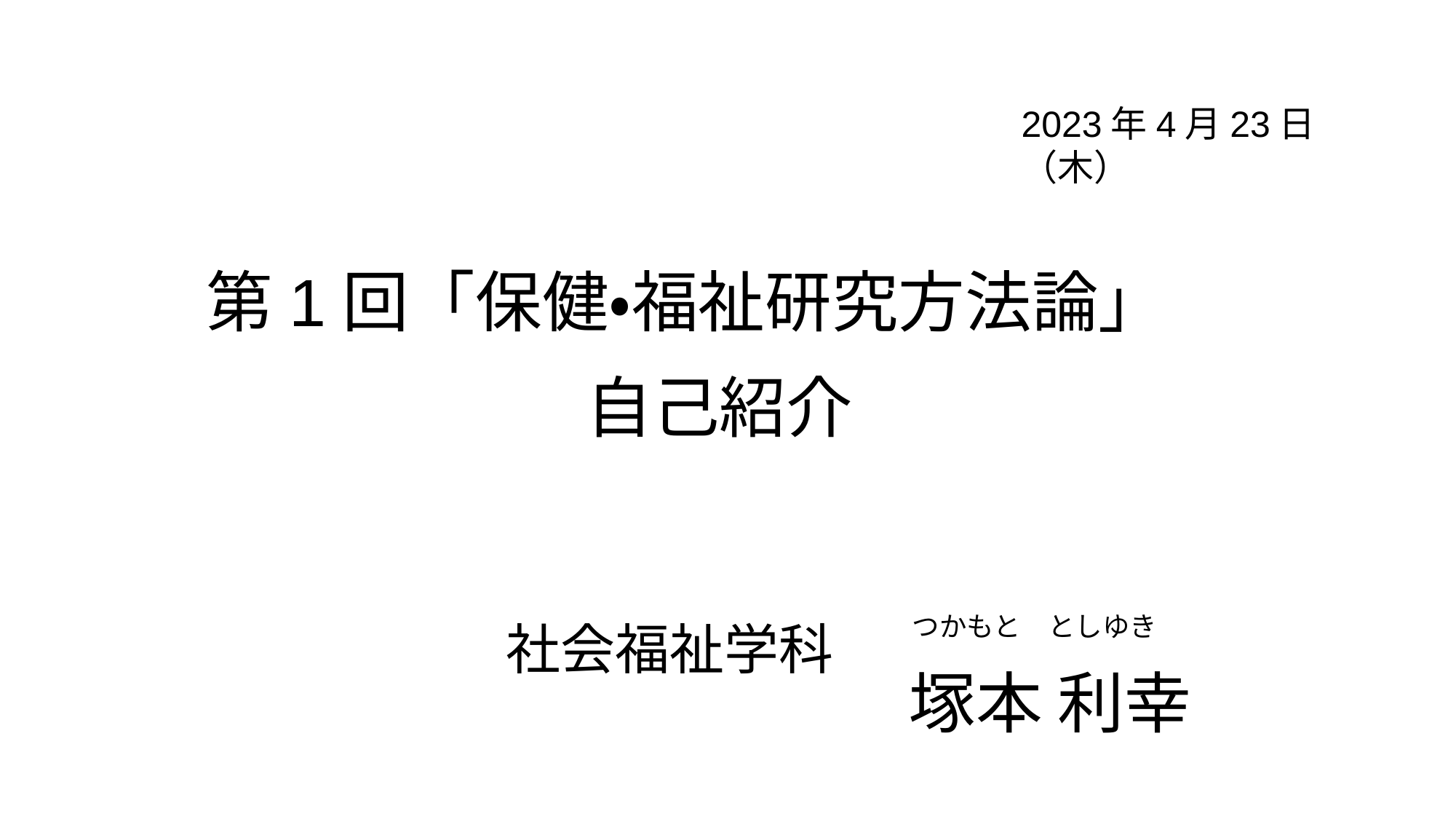

2023年4月23日（木）
第1回「保健・福祉研究方法論」

自己紹介
つかもと　としゆき
社会福祉学科
塚本 利幸